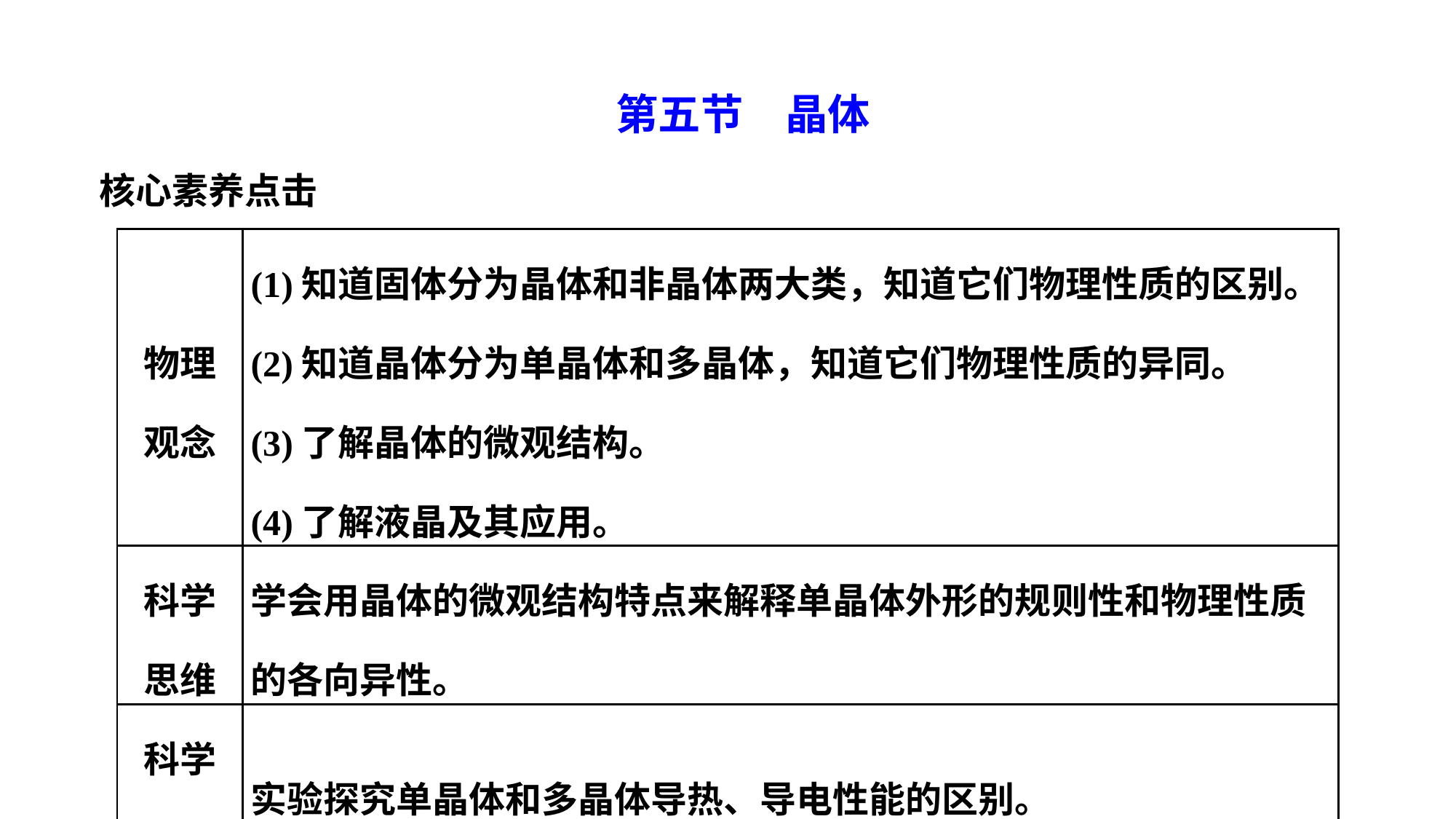

第五节　晶体
核心素养点击

| 物理观念 | (1)知道固体分为晶体和非晶体两大类，知道它们物理性质的区别。 (2)知道晶体分为单晶体和多晶体，知道它们物理性质的异同。 (3)了解晶体的微观结构。 (4)了解液晶及其应用。 |
| --- | --- |
| 科学思维 | 学会用晶体的微观结构特点来解释单晶体外形的规则性和物理性质的各向异性。 |
| 科学探究 | 实验探究单晶体和多晶体导热、导电性能的区别。 |